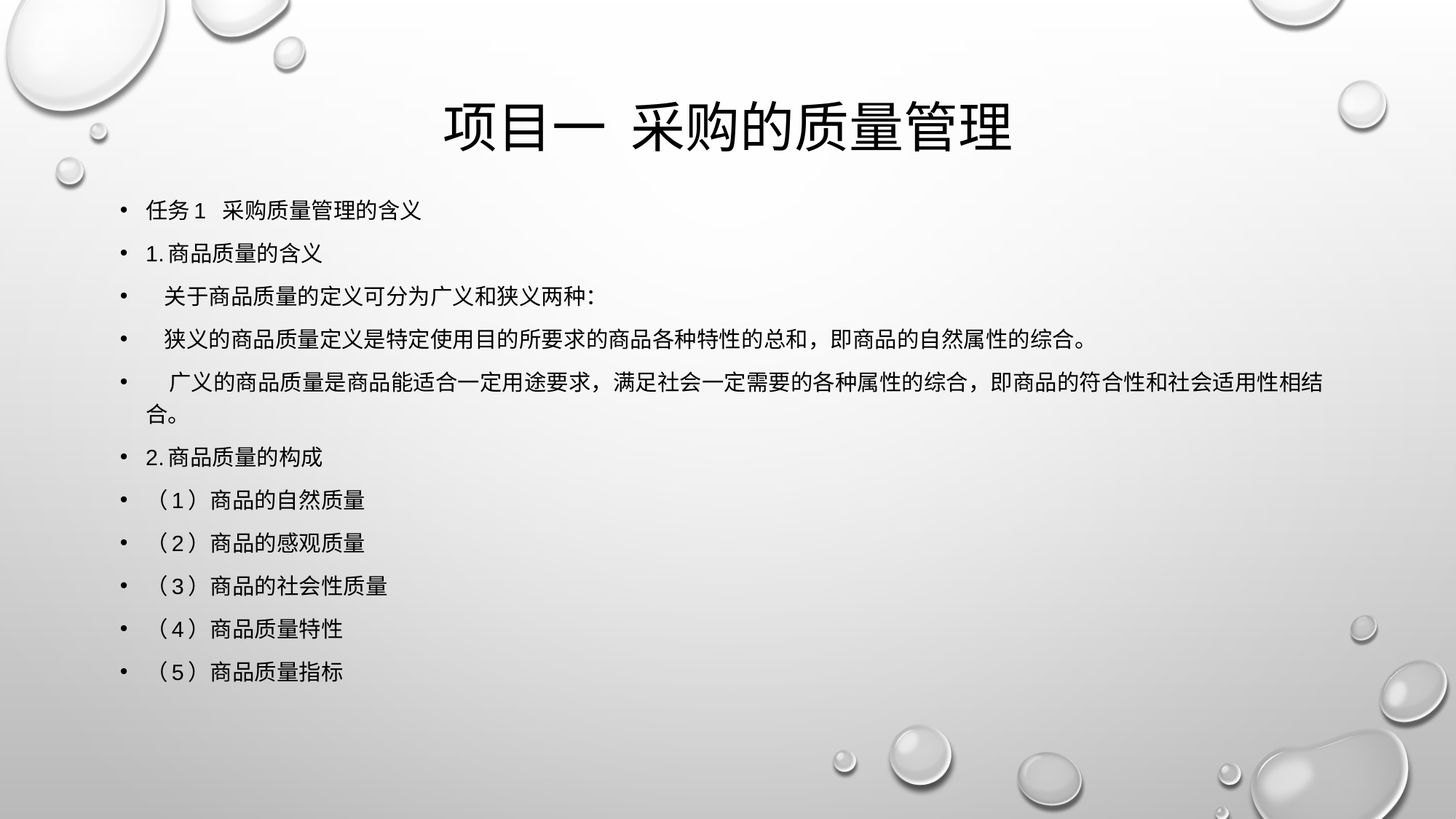

# 项目一  采购的质量管理
任务1  采购质量管理的含义
1.商品质量的含义
   关于商品质量的定义可分为广义和狭义两种：
   狭义的商品质量定义是特定使用目的所要求的商品各种特性的总和，即商品的自然属性的综合。
    广义的商品质量是商品能适合一定用途要求，满足社会一定需要的各种属性的综合，即商品的符合性和社会适用性相结合。
2.商品质量的构成
（1）商品的自然质量
（2）商品的感观质量
（3）商品的社会性质量
（4）商品质量特性
（5）商品质量指标